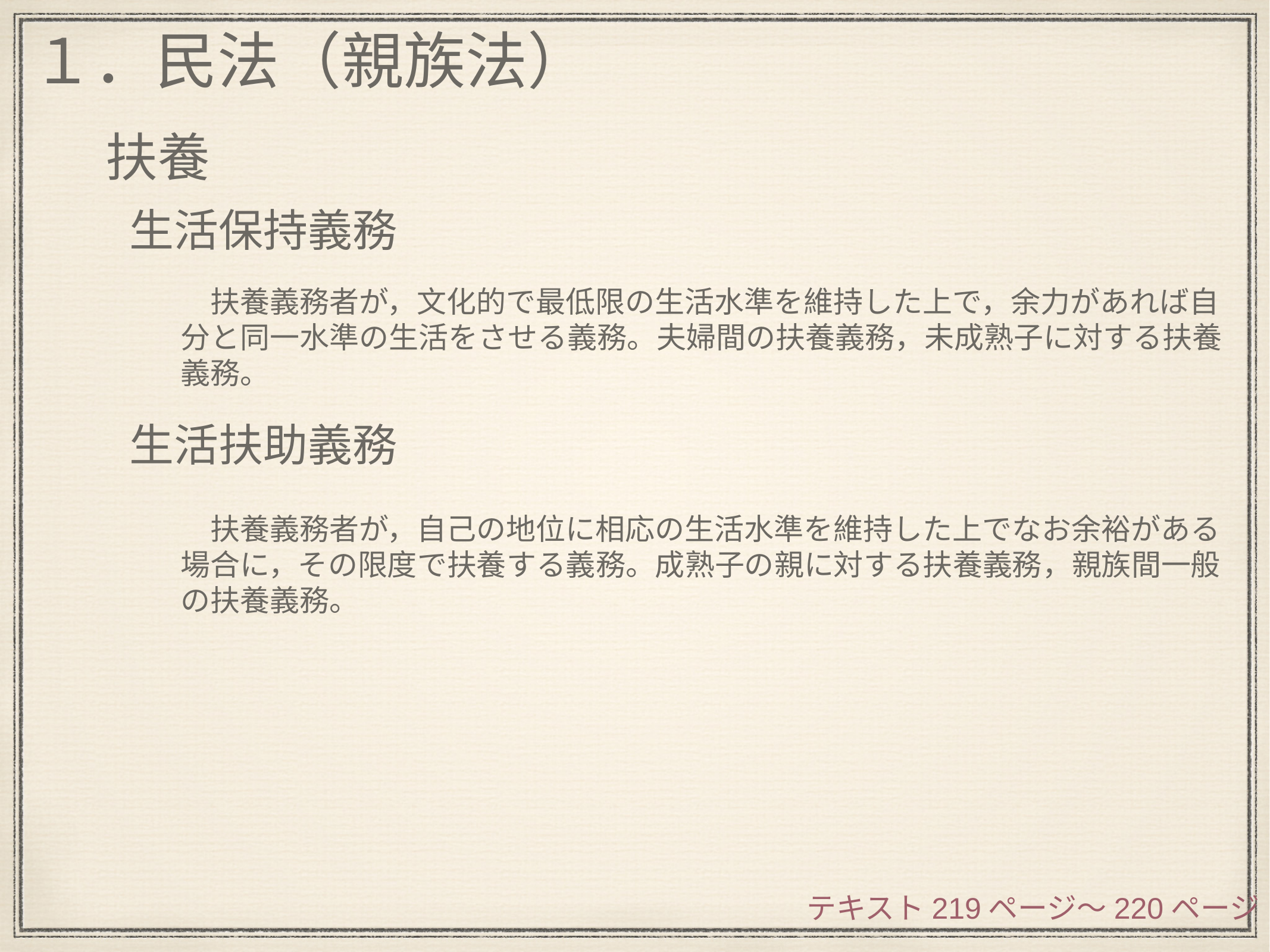

１．民法（親族法）
扶養
生活保持義務
　扶養義務者が，文化的で最低限の生活水準を維持した上で，余力があれば自分と同一水準の生活をさせる義務。夫婦間の扶養義務，未成熟子に対する扶養義務。
生活扶助義務
　扶養義務者が，自己の地位に相応の生活水準を維持した上でなお余裕がある場合に，その限度で扶養する義務。成熟子の親に対する扶養義務，親族間一般の扶養義務。
テキスト219ページ〜220ページ